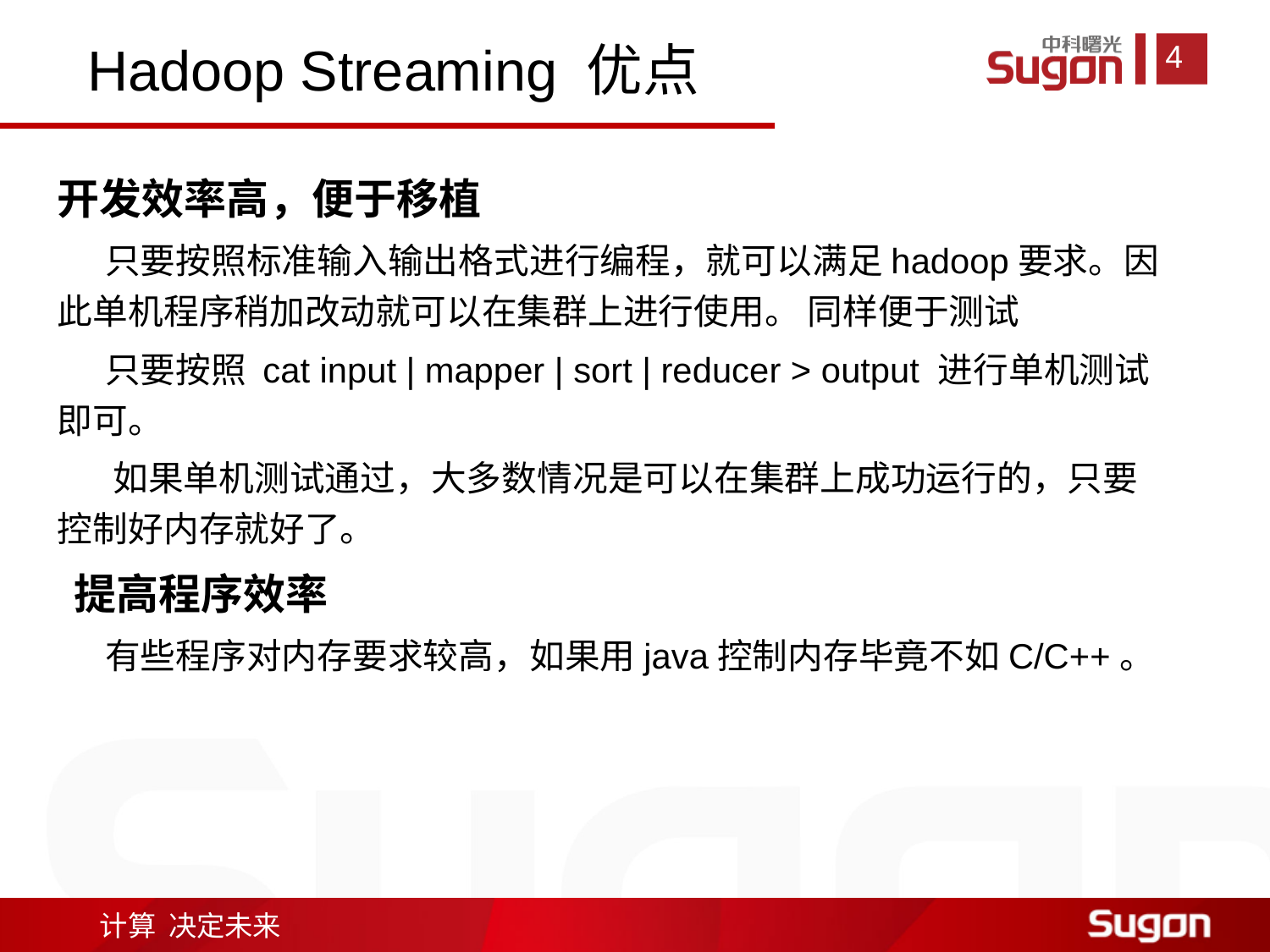

Hadoop Streaming 优点
开发效率高，便于移植
     只要按照标准输入输出格式进行编程，就可以满足hadoop要求。因此单机程序稍加改动就可以在集群上进行使用。 同样便于测试
     只要按照 cat input | mapper | sort | reducer > output 进行单机测试即可。
      如果单机测试通过，大多数情况是可以在集群上成功运行的，只要控制好内存就好了。
 提高程序效率
     有些程序对内存要求较高，如果用java控制内存毕竟不如C/C++。